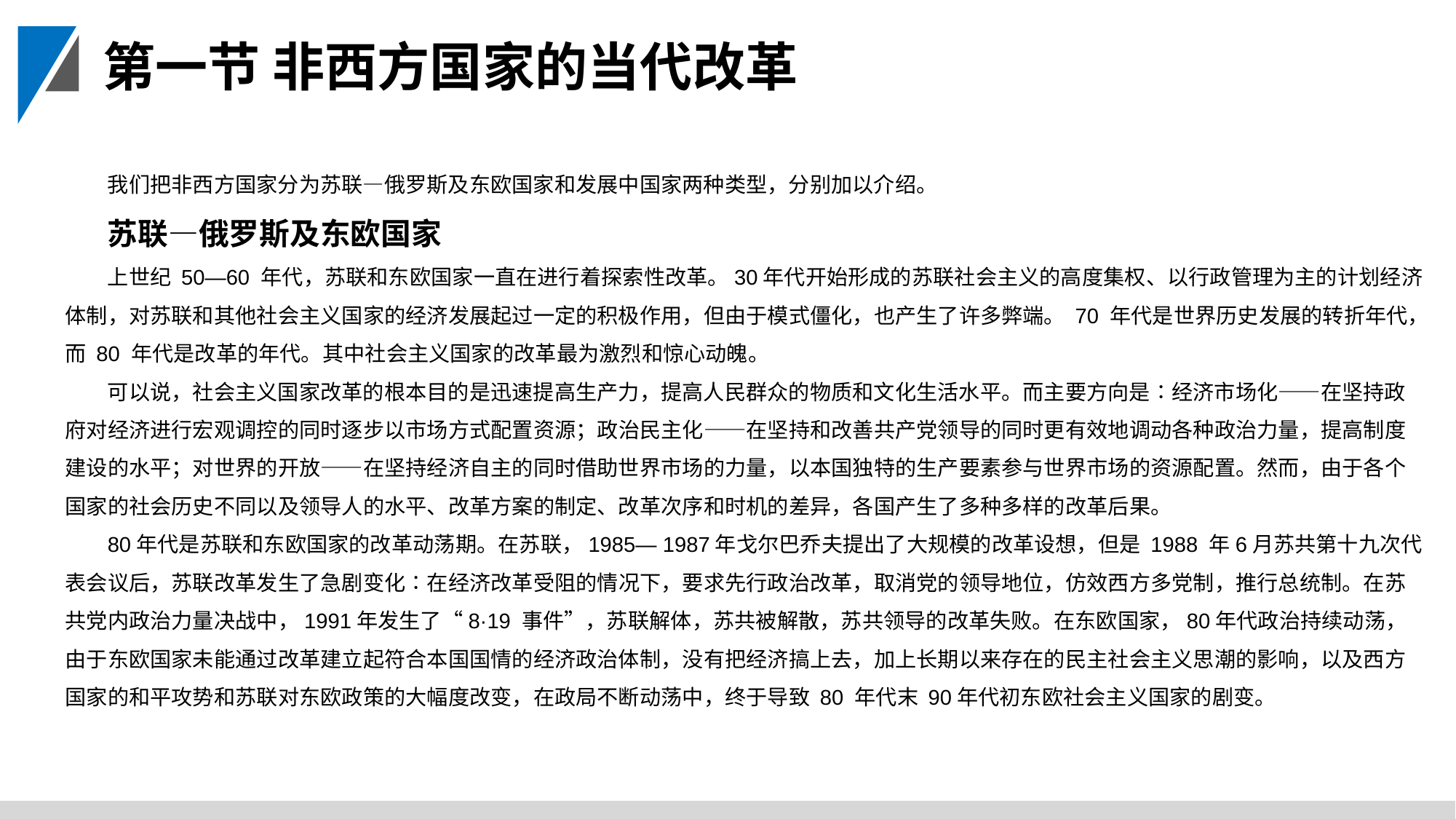

第一节 非西方国家的当代改革
我们把非西方国家分为苏联—俄罗斯及东欧国家和发展中国家两种类型，分别加以介绍。
苏联—俄罗斯及东欧国家
上世纪 50—60 年代，苏联和东欧国家一直在进行着探索性改革。30年代开始形成的苏联社会主义的高度集权、以行政管理为主的计划经济体制，对苏联和其他社会主义国家的经济发展起过一定的积极作用，但由于模式僵化，也产生了许多弊端。 70 年代是世界历史发展的转折年代，而 80 年代是改革的年代。其中社会主义国家的改革最为激烈和惊心动魄。
可以说，社会主义国家改革的根本目的是迅速提高生产力，提高人民群众的物质和文化生活水平。而主要方向是∶经济市场化——在坚持政府对经济进行宏观调控的同时逐步以市场方式配置资源；政治民主化——在坚持和改善共产党领导的同时更有效地调动各种政治力量，提高制度建设的水平；对世界的开放——在坚持经济自主的同时借助世界市场的力量，以本国独特的生产要素参与世界市场的资源配置。然而，由于各个国家的社会历史不同以及领导人的水平、改革方案的制定、改革次序和时机的差异，各国产生了多种多样的改革后果。
80年代是苏联和东欧国家的改革动荡期。在苏联，1985— 1987年戈尔巴乔夫提出了大规模的改革设想，但是 1988 年6月苏共第十九次代表会议后，苏联改革发生了急剧变化∶在经济改革受阻的情况下，要求先行政治改革，取消党的领导地位，仿效西方多党制，推行总统制。在苏共党内政治力量决战中，1991年发生了“8·19 事件”，苏联解体，苏共被解散，苏共领导的改革失败。在东欧国家，80年代政治持续动荡，由于东欧国家未能通过改革建立起符合本国国情的经济政治体制，没有把经济搞上去，加上长期以来存在的民主社会主义思潮的影响，以及西方国家的和平攻势和苏联对东欧政策的大幅度改变，在政局不断动荡中，终于导致 80 年代末 90年代初东欧社会主义国家的剧变。